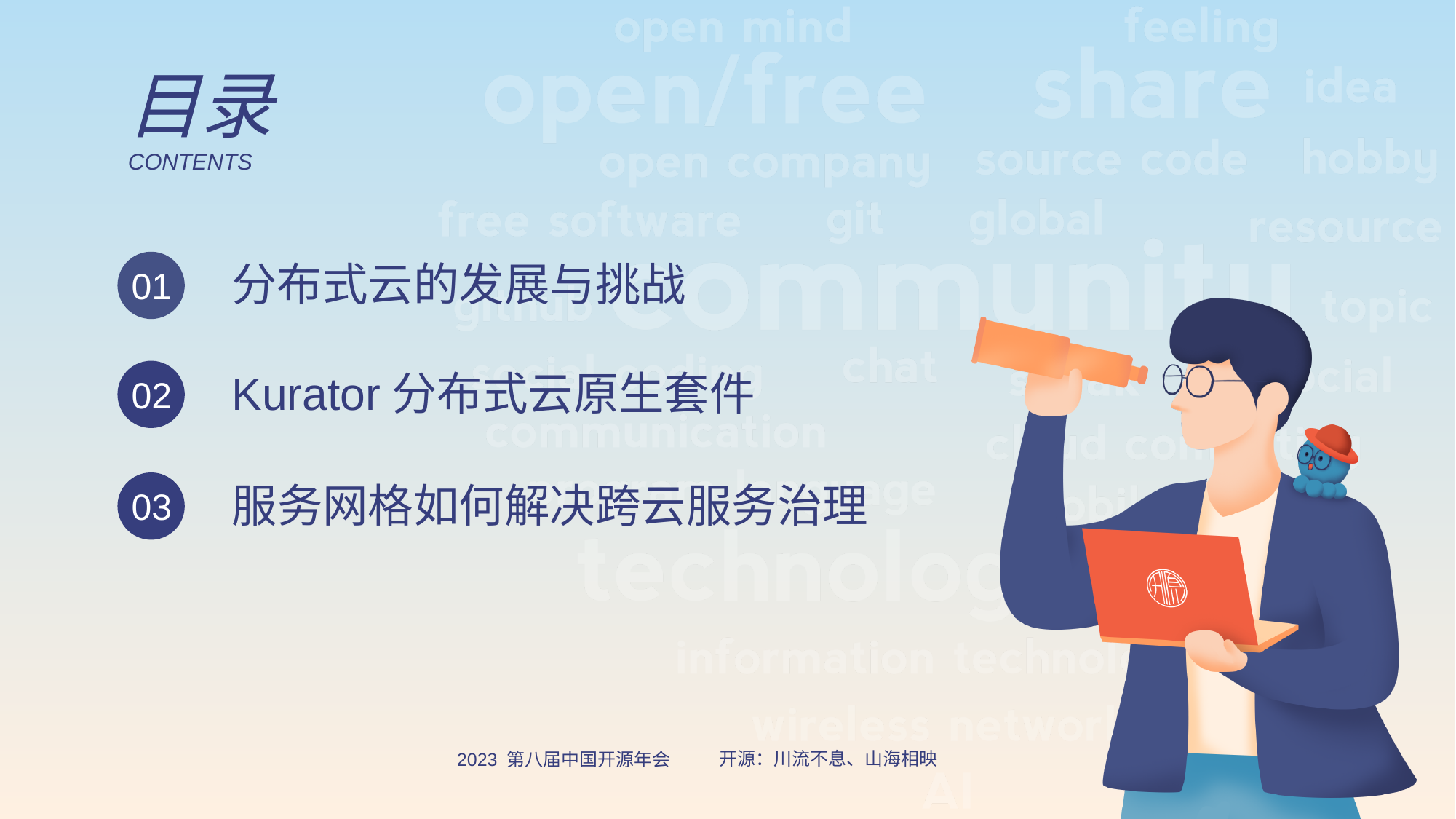

目录
CONTENTS

分布式云的发展与挑战
01

Kurator分布式云原生套件
02

服务网格如何解决跨云服务治理
03